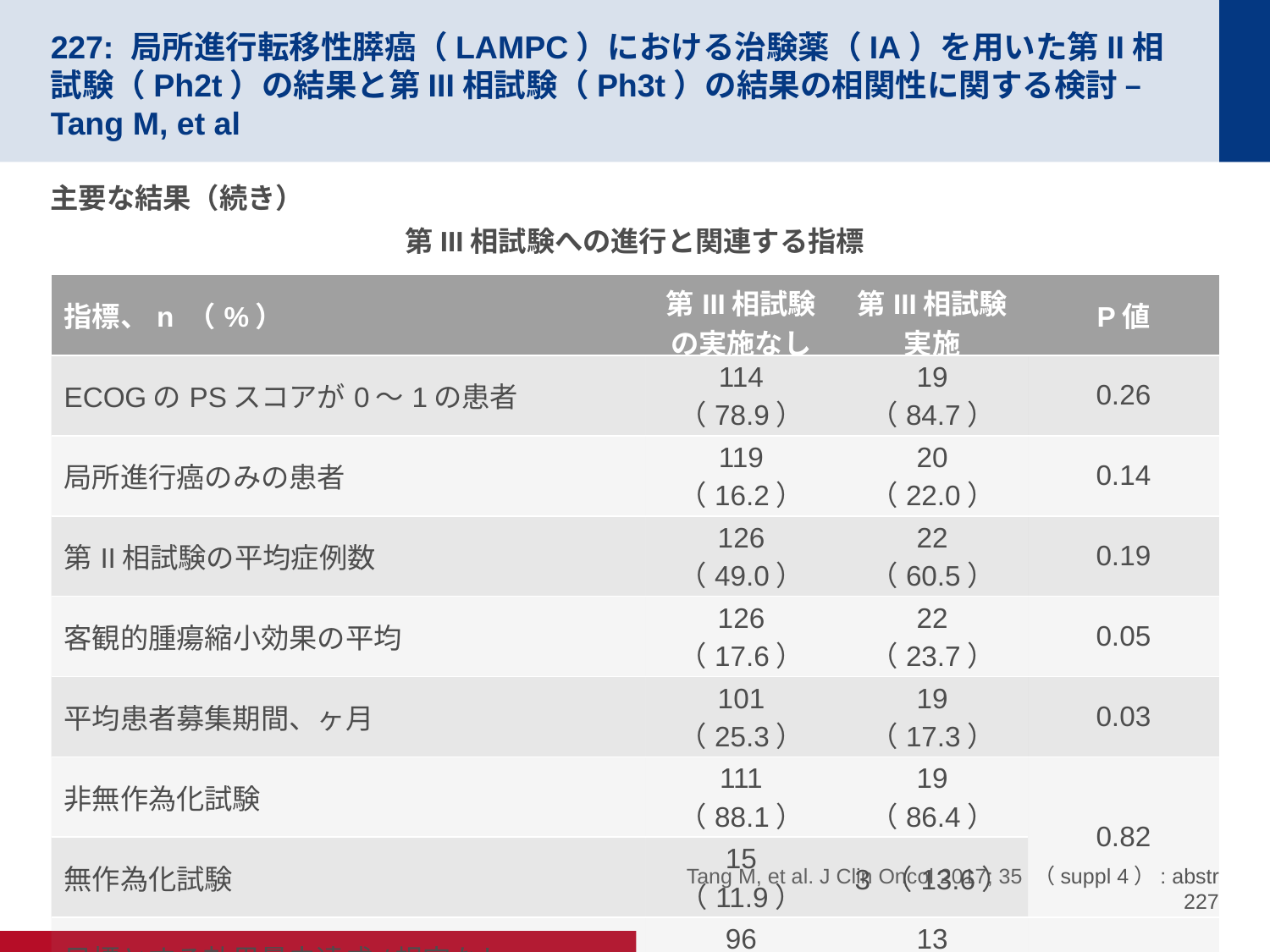

# 227: 局所進行転移性膵癌（LAMPC）における治験薬（IA）を用いた第II相試験（Ph2t）の結果と第III相試験（Ph3t）の結果の相関性に関する検討 – Tang M, et al
主要な結果（続き）
第III相試験への進行と関連する指標
| 指標、n （%） | 第III相試験の実施なし | 第III相試験実施 | P値 |
| --- | --- | --- | --- |
| ECOGのPSスコアが0～1の患者 | 114 （78.9） | 19 （84.7） | 0.26 |
| 局所進行癌のみの患者 | 119 （16.2） | 20 （22.0） | 0.14 |
| 第II相試験の平均症例数 | 126 （49.0） | 22 （60.5） | 0.19 |
| 客観的腫瘍縮小効果の平均 | 126 （17.6） | 22 （23.7） | 0.05 |
| 平均患者募集期間、ヶ月 | 101 （25.3） | 19 （17.3） | 0.03 |
| 非無作為化試験 | 111 （88.1） | 19 （86.4） | 0.82 |
| 無作為化試験 | 15 （11.9） | 3 （13.6） |  |
| 目標とする効果量未達成/規定なし | 96 （76.2） | 13 （59.1） | 0.10 |
| 目標とする効果量達成 | 30 （23.8） | 9 （40.9） |  |
Tang M, et al. J Clin Oncol 2017; 35 （suppl 4）: abstr 227